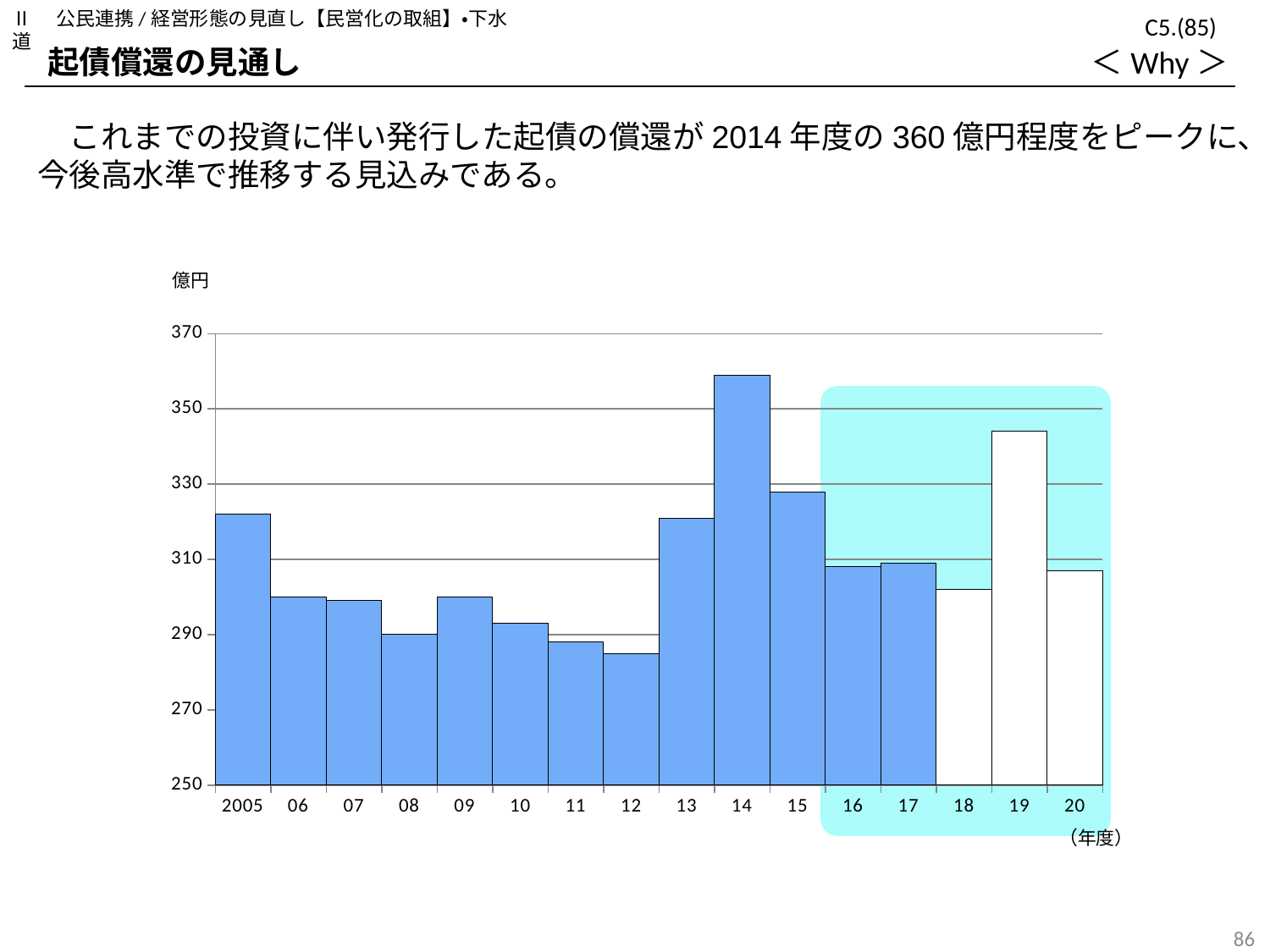

Ⅱ　公民連携/経営形態の見直し【民営化の取組】・下水道
C5.(85)
＜Why＞
起債償還の見通し
　これまでの投資に伴い発行した起債の償還が2014年度の360億円程度をピークに、今後高水準で推移する見込みである。

### Chart

| Category | 企業債償還金 |
|---|---|
| 2005 | 322.0 |
| 06 | 300.0 |
| 07 | 299.0 |
| 08 | 290.0 |
| 09 | 300.0 |
| 10 | 293.0 |
| 11 | 288.0 |
| 12 | 285.0 |
| 13 | 321.0 |
| 14 | 359.0 |
| 15 | 328.0 |
| 16 | 308.0 |
| 17 | 309.0 |
| 18 | 302.0 |
| 19 | 344.0 |
| 20 | 307.0 |
（年度）
86